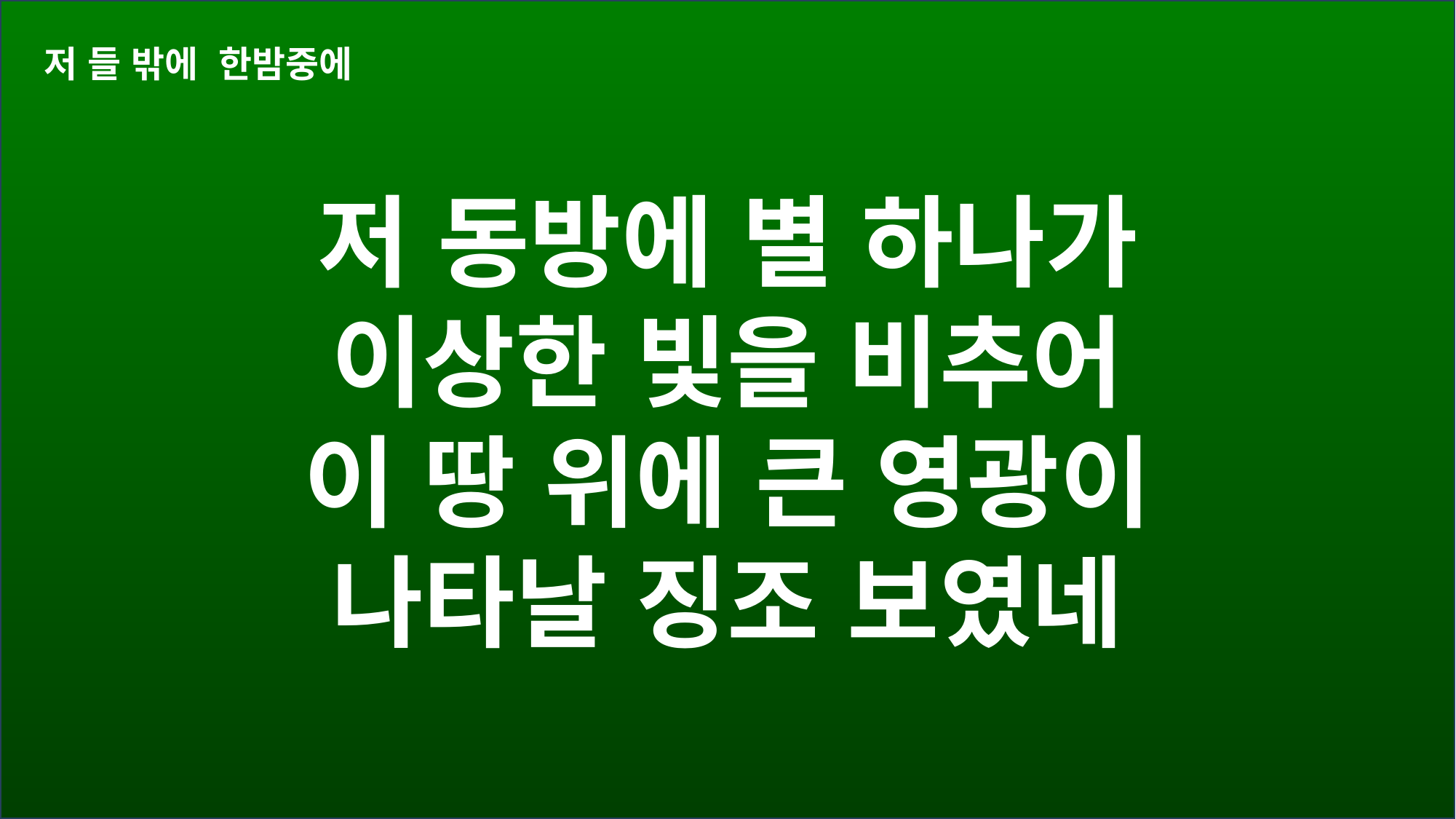

저 들 밖에  한밤중에
저 동방에 별 하나가
이상한 빛을 비추어
이 땅 위에 큰 영광이
나타날 징조 보였네
#
찬양해요~

찬양해요~